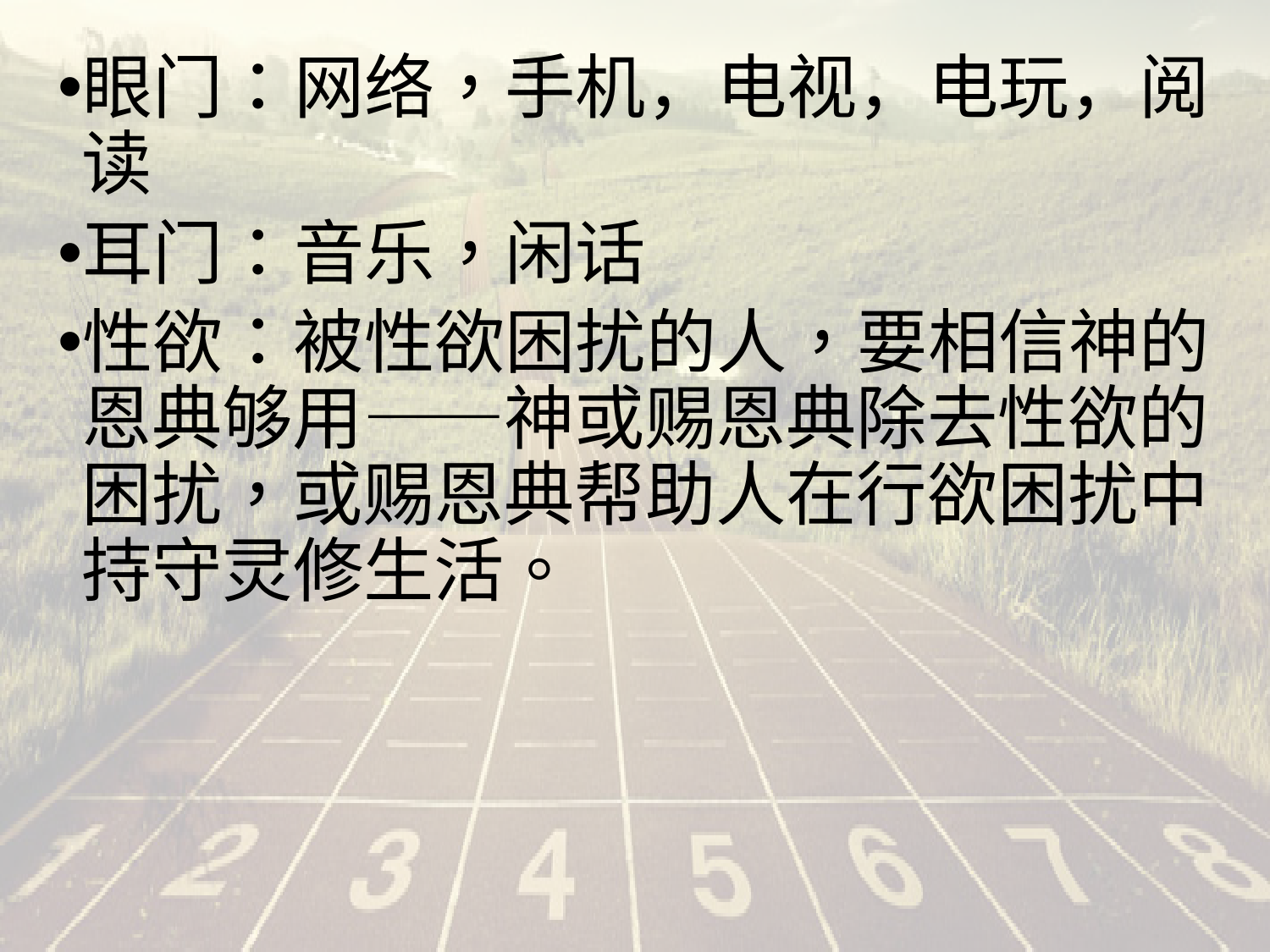

#
眼门：网络，手机，电视，电玩，阅读
耳门：音乐，闲话
性欲：被性欲困扰的人，要相信神的恩典够用——神或赐恩典除去性欲的困扰，或赐恩典帮助人在行欲困扰中持守灵修生活。